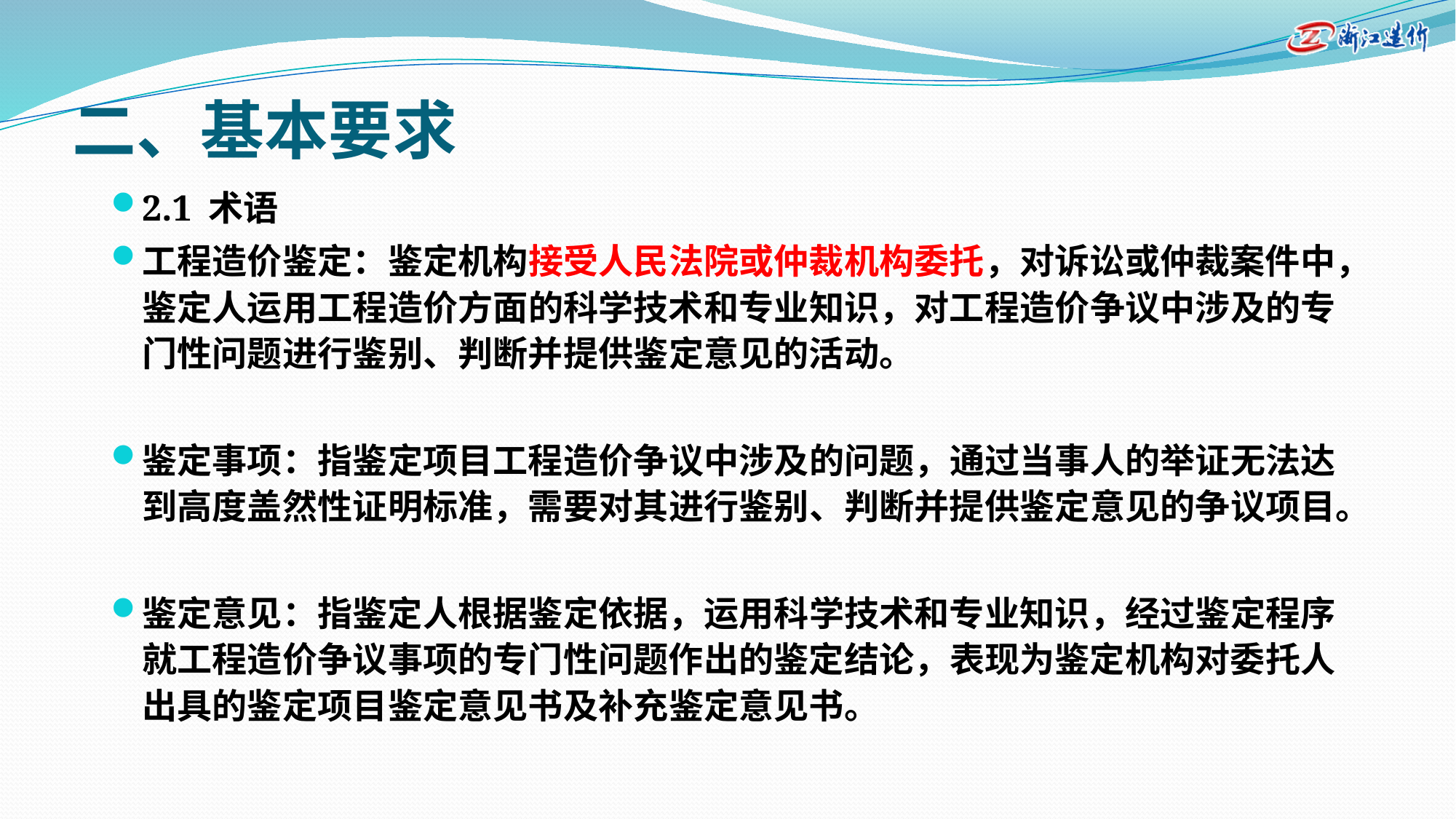

# 二、基本要求
2.1 术语
工程造价鉴定：鉴定机构接受人民法院或仲裁机构委托，对诉讼或仲裁案件中，鉴定人运用工程造价方面的科学技术和专业知识，对工程造价争议中涉及的专门性问题进行鉴别、判断并提供鉴定意见的活动。

鉴定事项：指鉴定项目工程造价争议中涉及的问题，通过当事人的举证无法达到高度盖然性证明标准，需要对其进行鉴别、判断并提供鉴定意见的争议项目。

鉴定意见：指鉴定人根据鉴定依据，运用科学技术和专业知识，经过鉴定程序就工程造价争议事项的专门性问题作出的鉴定结论，表现为鉴定机构对委托人出具的鉴定项目鉴定意见书及补充鉴定意见书。